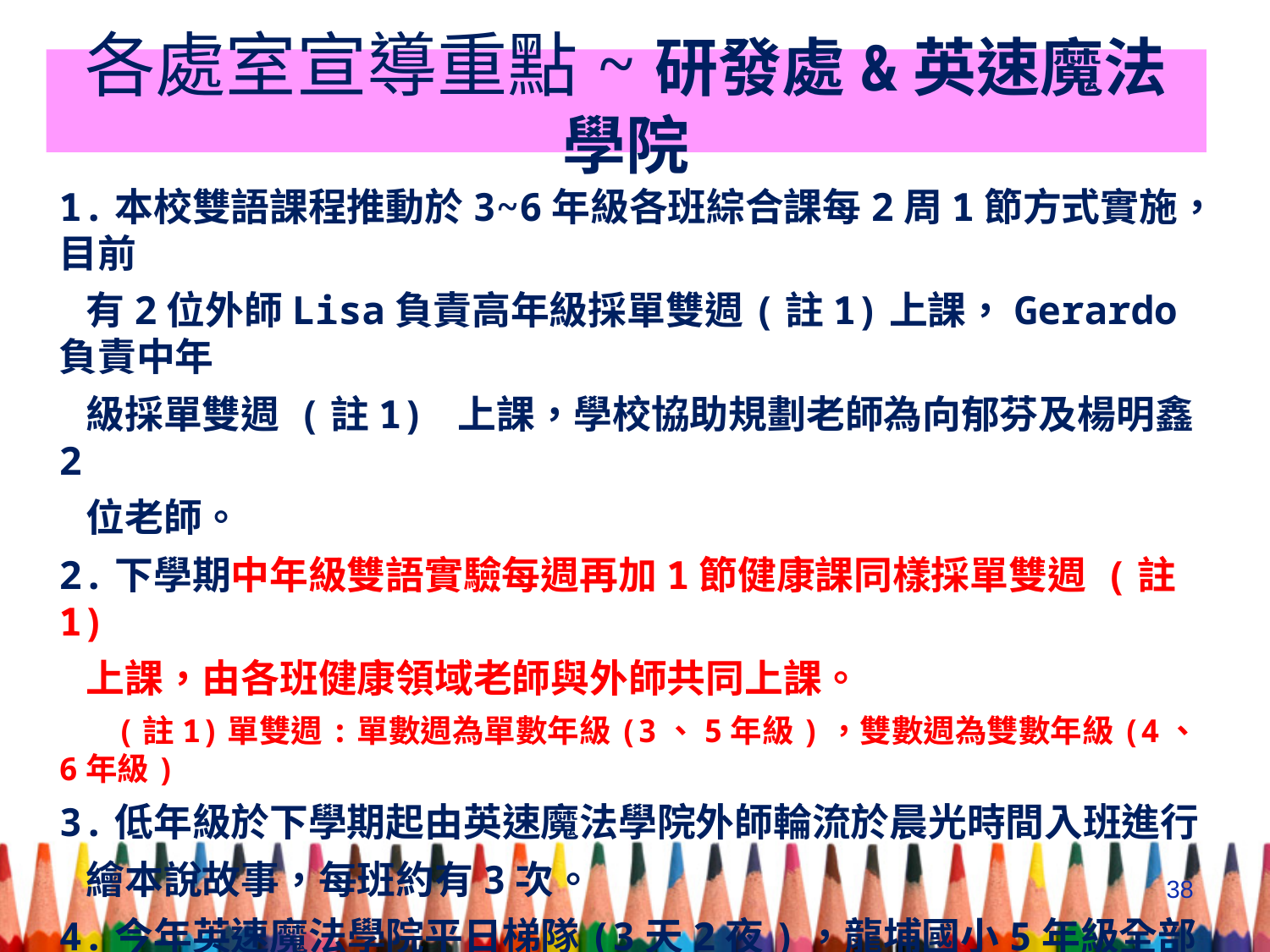

# 各處室宣導重點~研發處&英速魔法學院
1.本校雙語課程推動於3~6年級各班綜合課每2周1節方式實施，目前
  有2位外師Lisa負責高年級採單雙週(註1)上課，Gerardo負責中年
  級採單雙週 (註1) 上課，學校協助規劃老師為向郁芬及楊明鑫2
  位老師。
2.下學期中年級雙語實驗每週再加1節健康課同樣採單雙週 (註1)
  上課，由各班健康領域老師與外師共同上課。
   (註1)單雙週:單數週為單數年級(3、5年級)，雙數週為雙數年級(4、6年級)
3.低年級於下學期起由英速魔法學院外師輪流於晨光時間入班進行
  繪本說故事，每班約有3次。
4.今年英速魔法學院平日梯隊(3天2夜)，龍埔國小5年級全部班級皆
  參加。
38